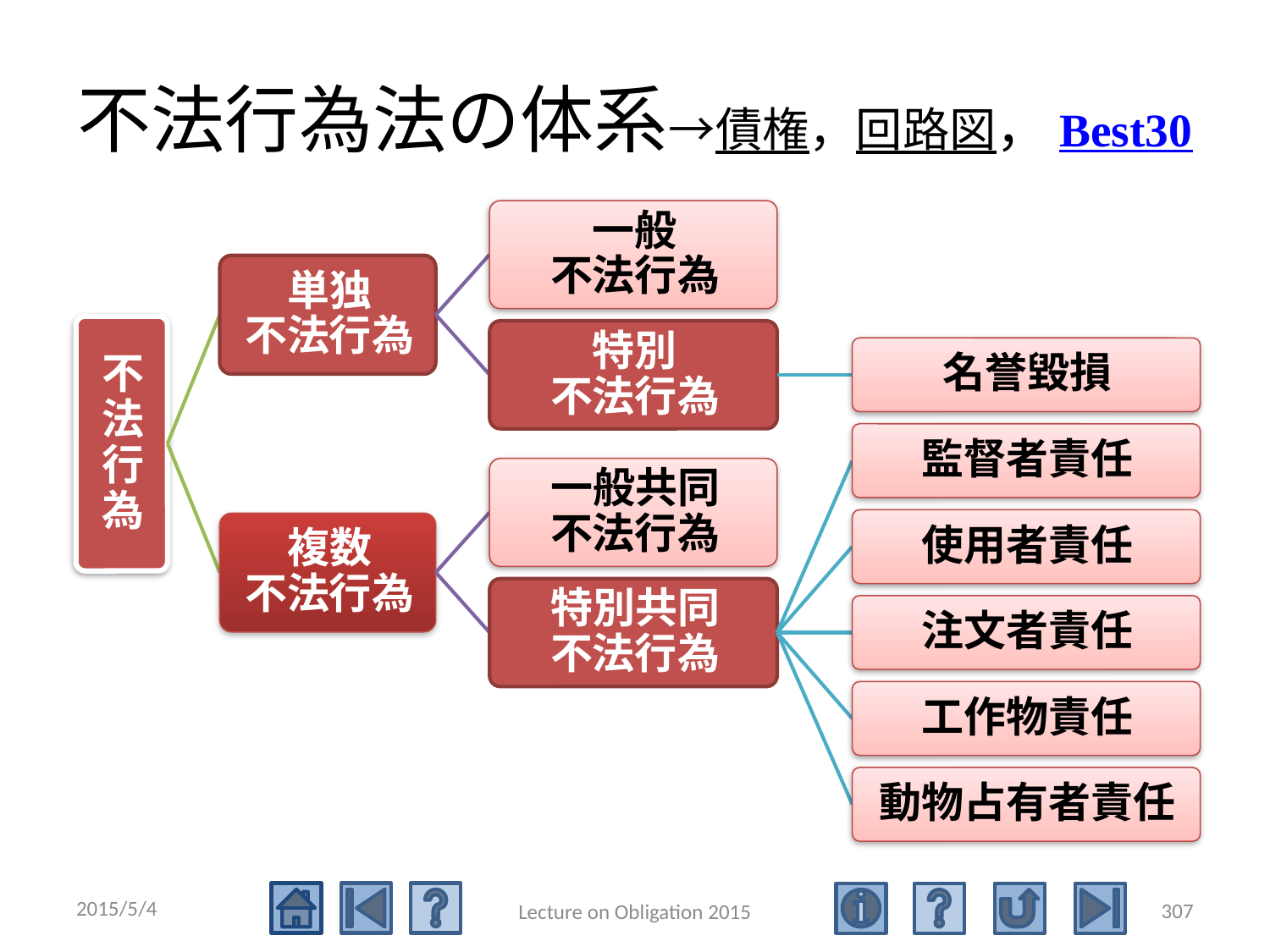

# 不法行為法の体系→債権，回路図，Best30
不
法
行
為

単独
不法行為

一般
不法行為

特別
不法行為

名誉毀損

複数
不法行為

一般共同
不法行為

特別共同
不法行為

監督者責任

使用者責任

注文者責任

工作物責任

動物占有者責任
2015/5/4
307
Lecture on Obligation 2015